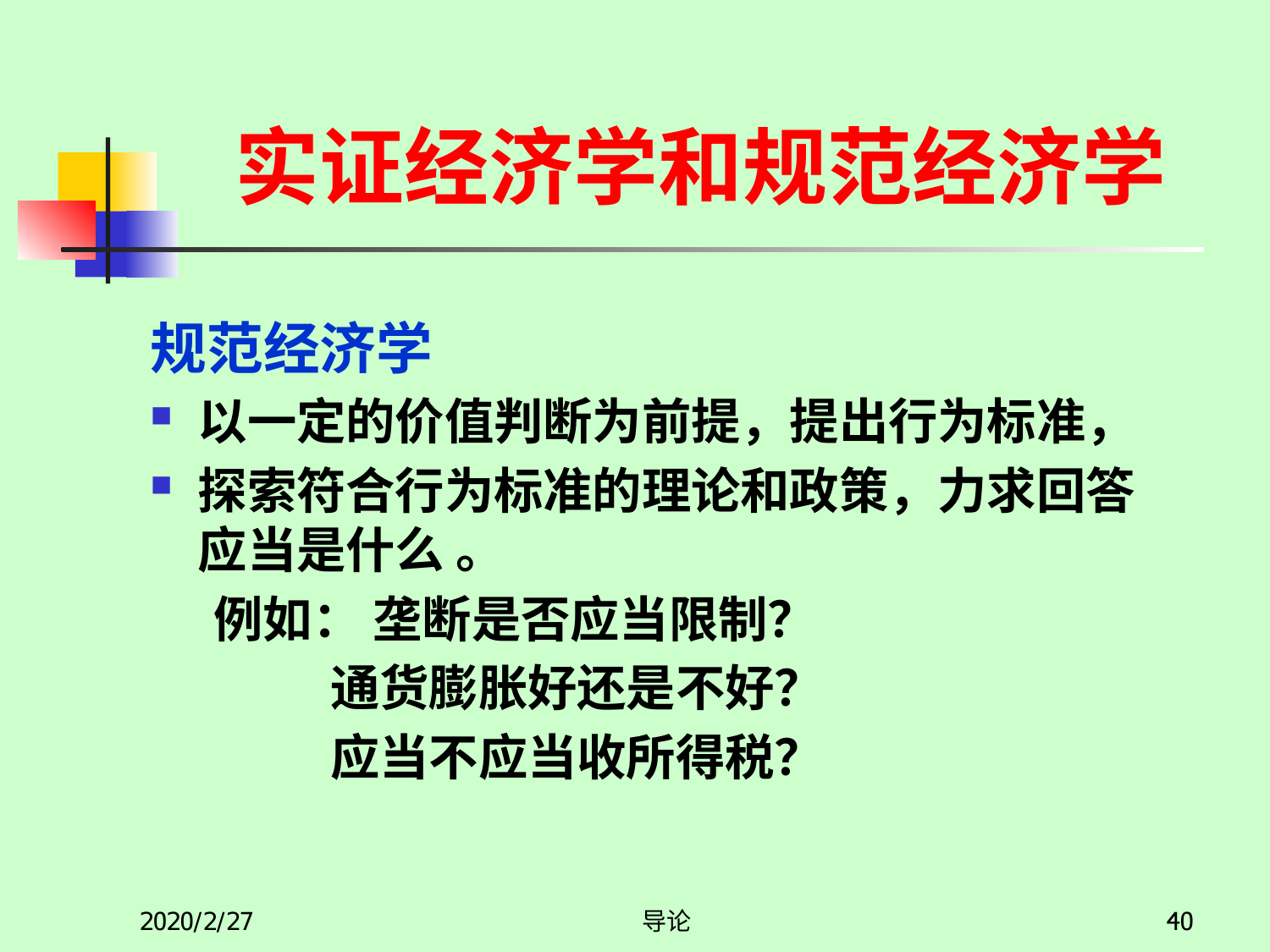

# 实证经济学和规范经济学
规范经济学
以一定的价值判断为前提，提出行为标准，
探索符合行为标准的理论和政策，力求回答应当是什么 。
例如： 垄断是否应当限制？
               通货膨胀好还是不好？
               应当不应当收所得税？
2020/2/27
导论
40